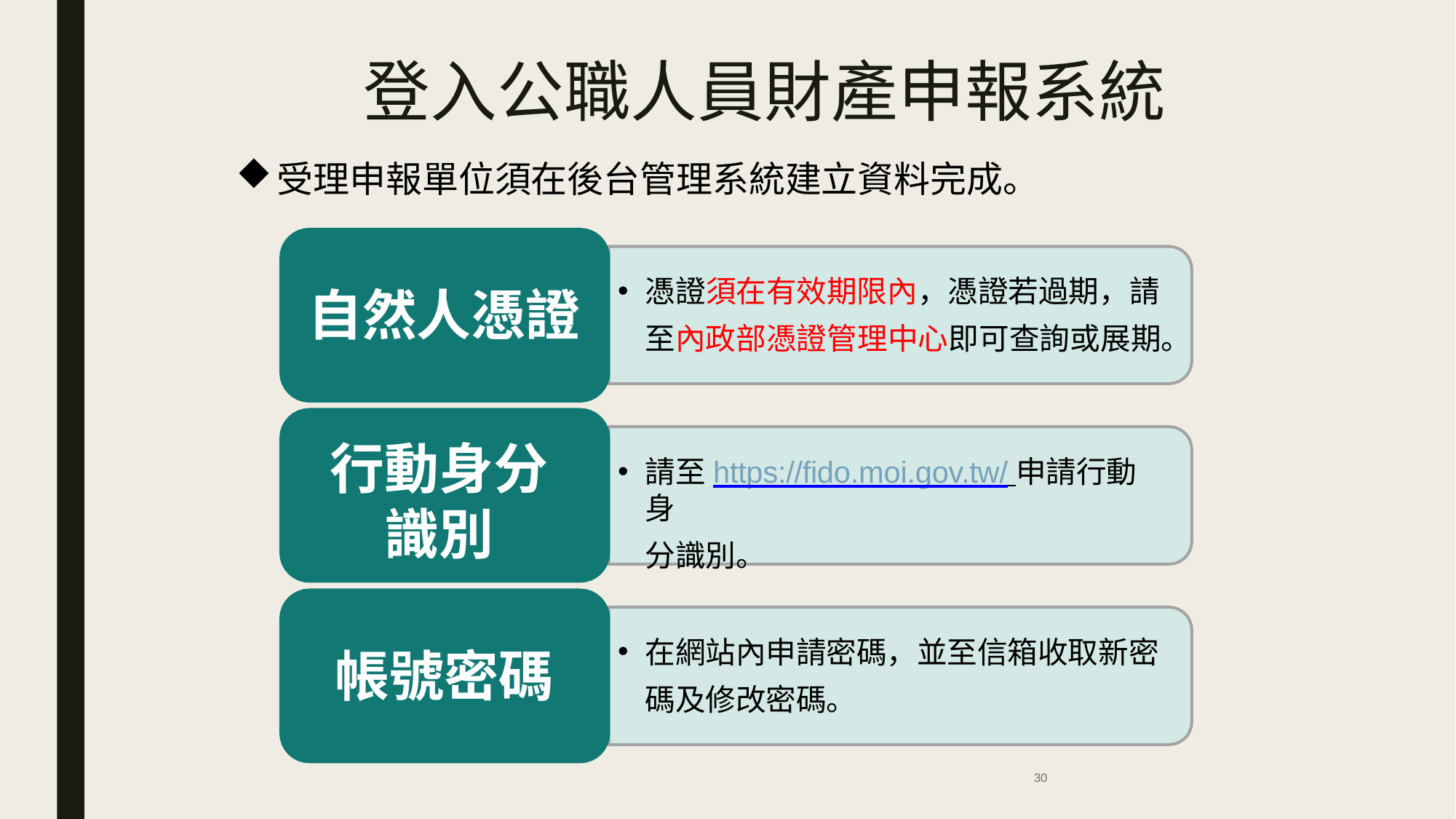

# 登入公職人員財產申報系統
受理申報單位須在後台管理系統建立資料完成。

憑證須在有效期限內，憑證若過期，請
至內政部憑證管理中心即可查詢或展期。
自然人憑證

行動身分 識別
請至https://fido.moi.gov.tw/ 申請行動身
分識別。

在網站內申請密碼，並至信箱收取新密
碼及修改密碼。
帳號密碼
30